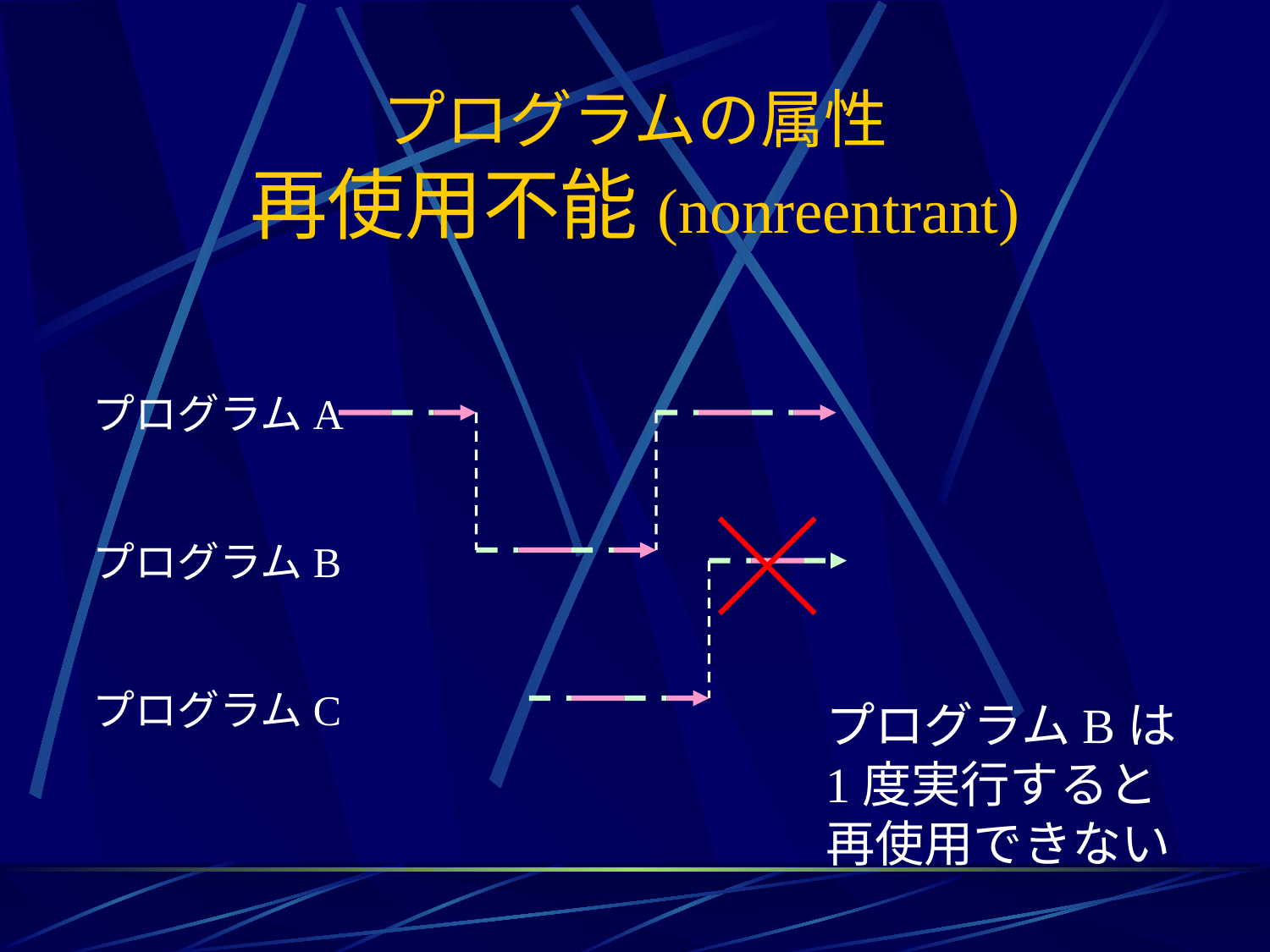

# プログラムの属性 再使用不能(nonreentrant)
プログラムA

プログラムB

プログラムC
プログラムBは
1度実行すると
再使用できない